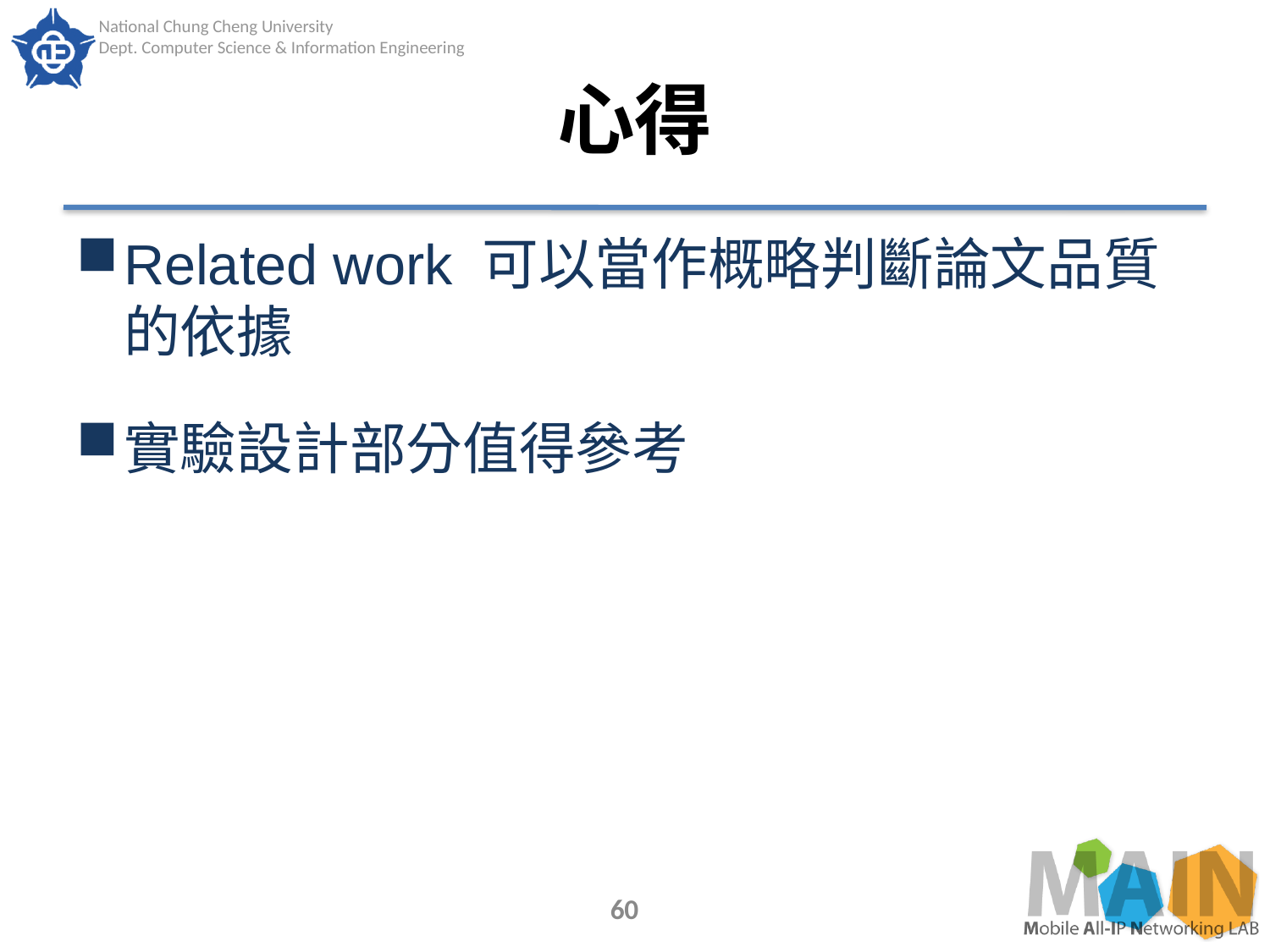

# 心得
Related work 可以當作概略判斷論文品質的依據
實驗設計部分值得參考

60